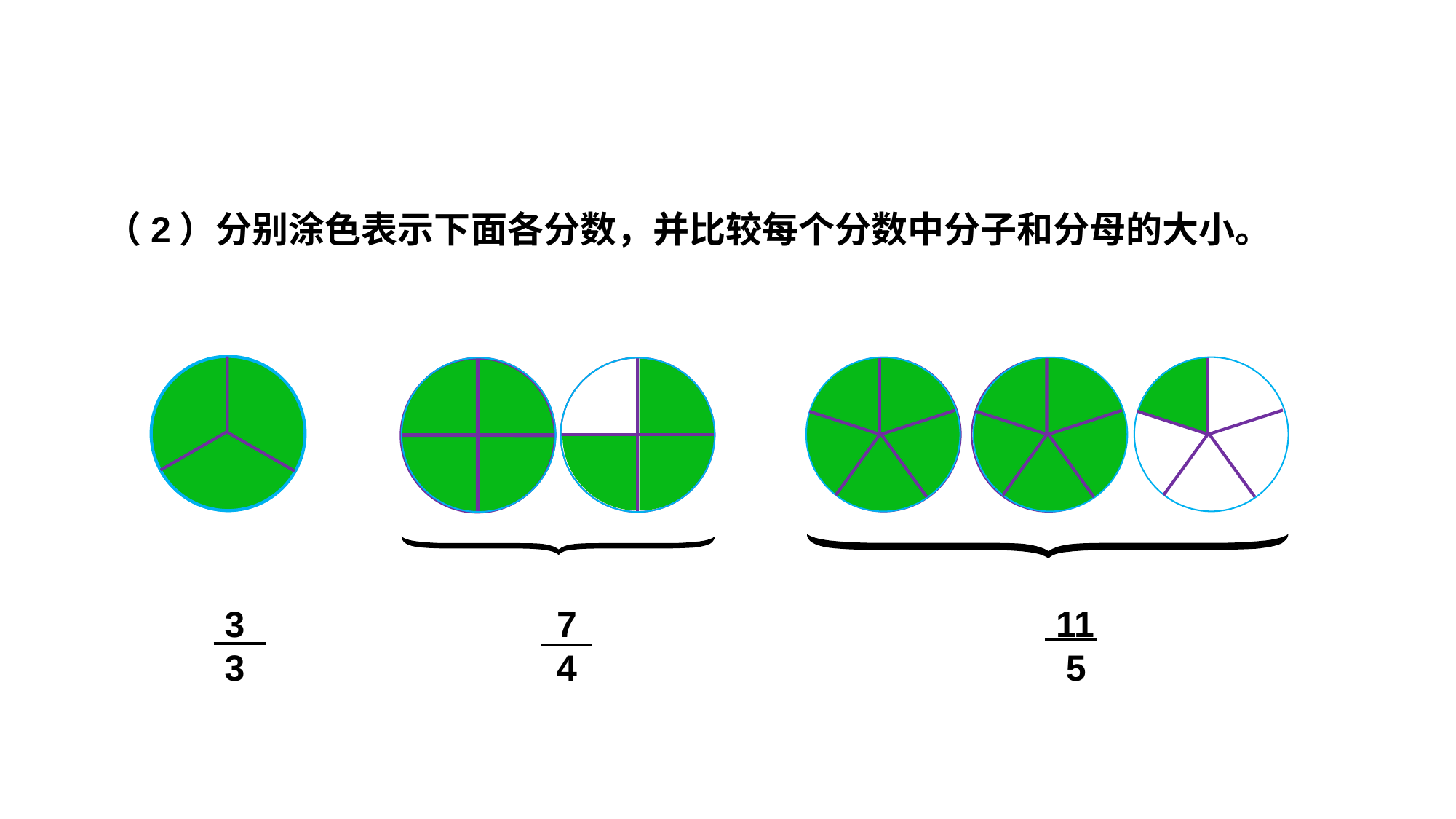

（2）分别涂色表示下面各分数，并比较每个分数中分子和分母的大小。

3
3
7
4
11
 5